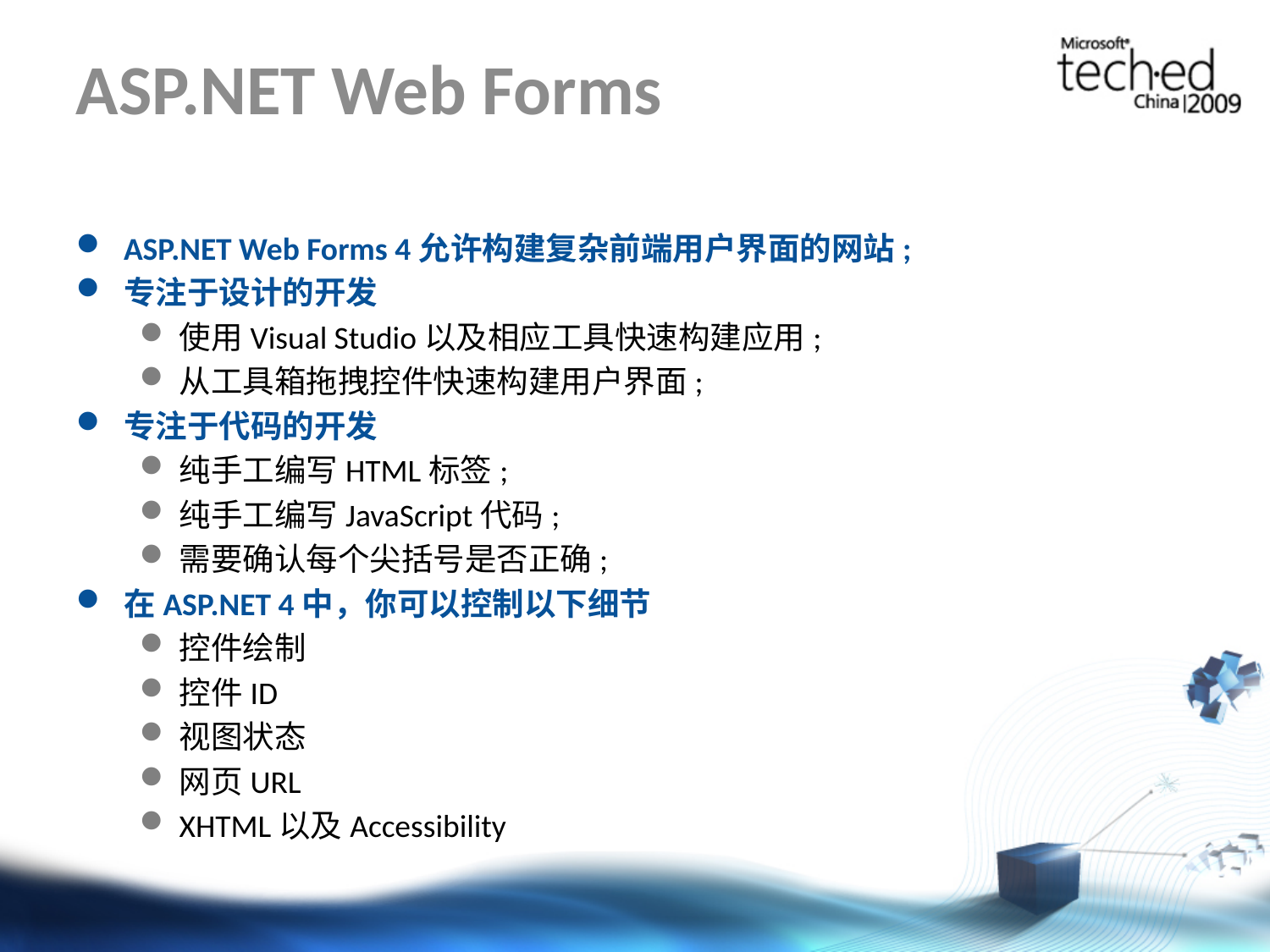

# ASP.NET Web Forms
ASP.NET Web Forms 4允许构建复杂前端用户界面的网站;
专注于设计的开发
使用Visual Studio以及相应工具快速构建应用;
从工具箱拖拽控件快速构建用户界面;
专注于代码的开发
纯手工编写HTML标签;
纯手工编写JavaScript代码;
需要确认每个尖括号是否正确;
在ASP.NET 4中，你可以控制以下细节
控件绘制
控件ID
视图状态
网页URL
XHTML以及Accessibility